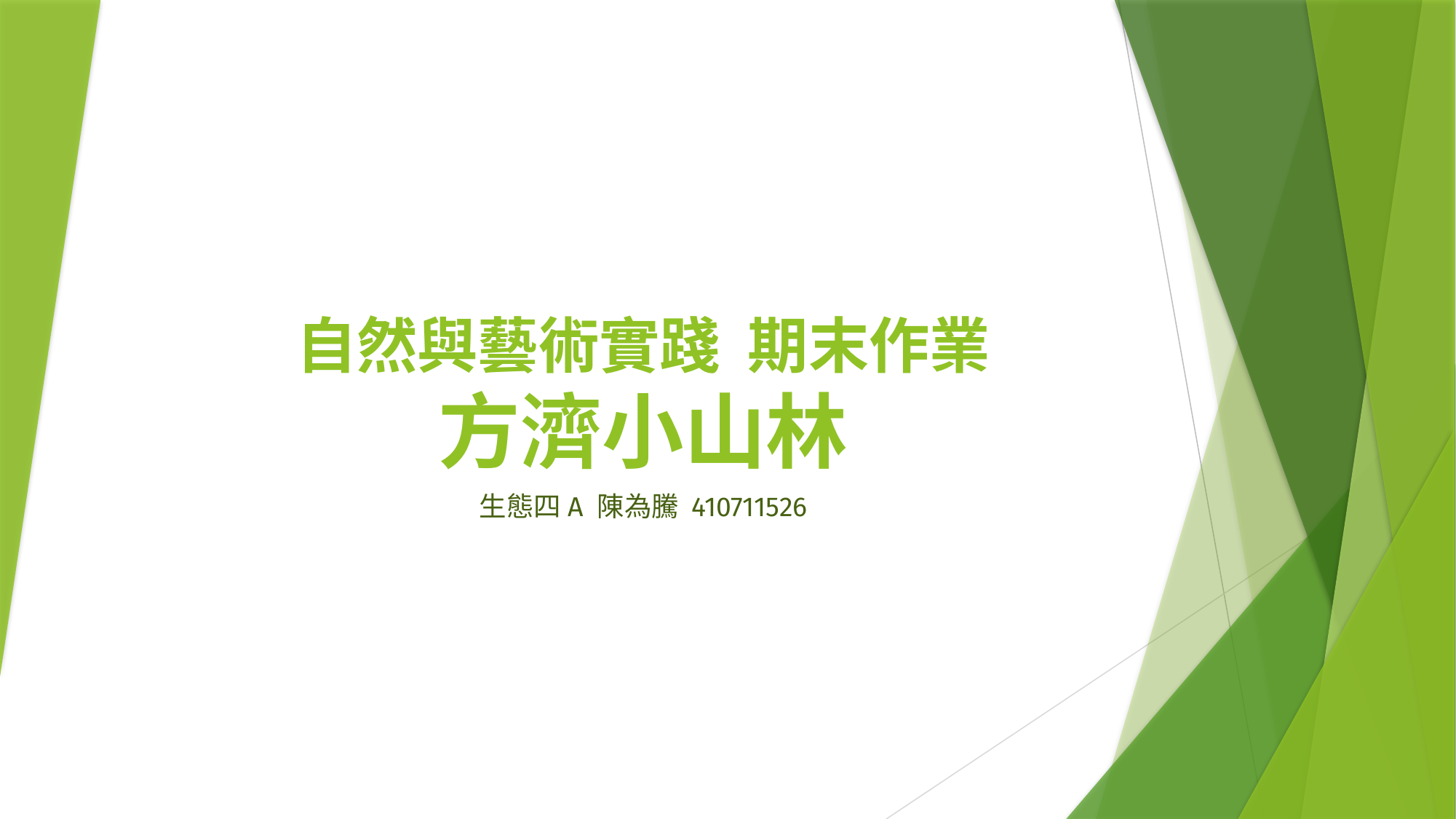

# 自然與藝術實踐  期末作業 方濟小山林
生態四A 陳為騰 410711526